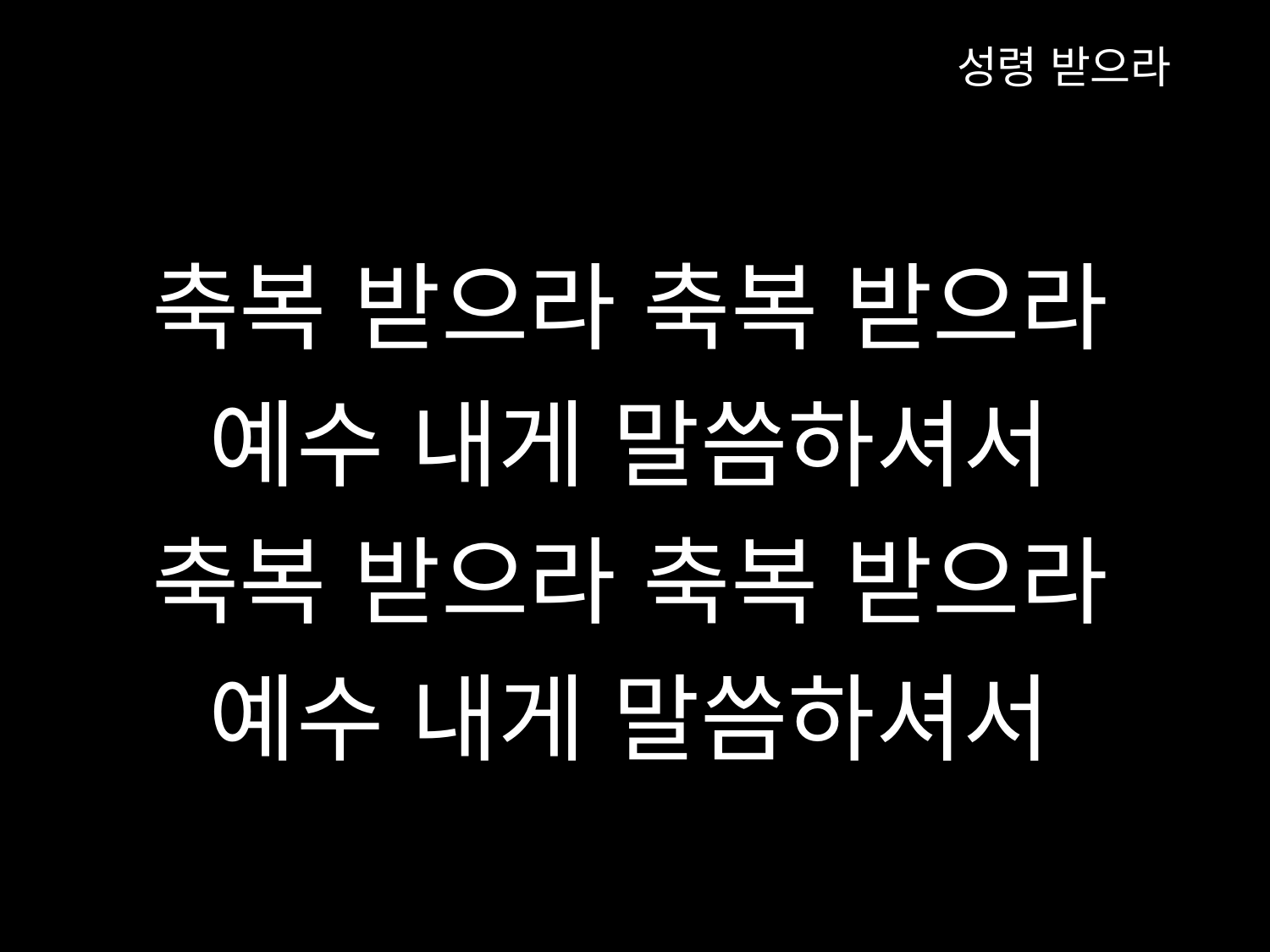

성령 받으라
축복 받으라 축복 받으라
예수 내게 말씀하셔서
축복 받으라 축복 받으라
예수 내게 말씀하셔서